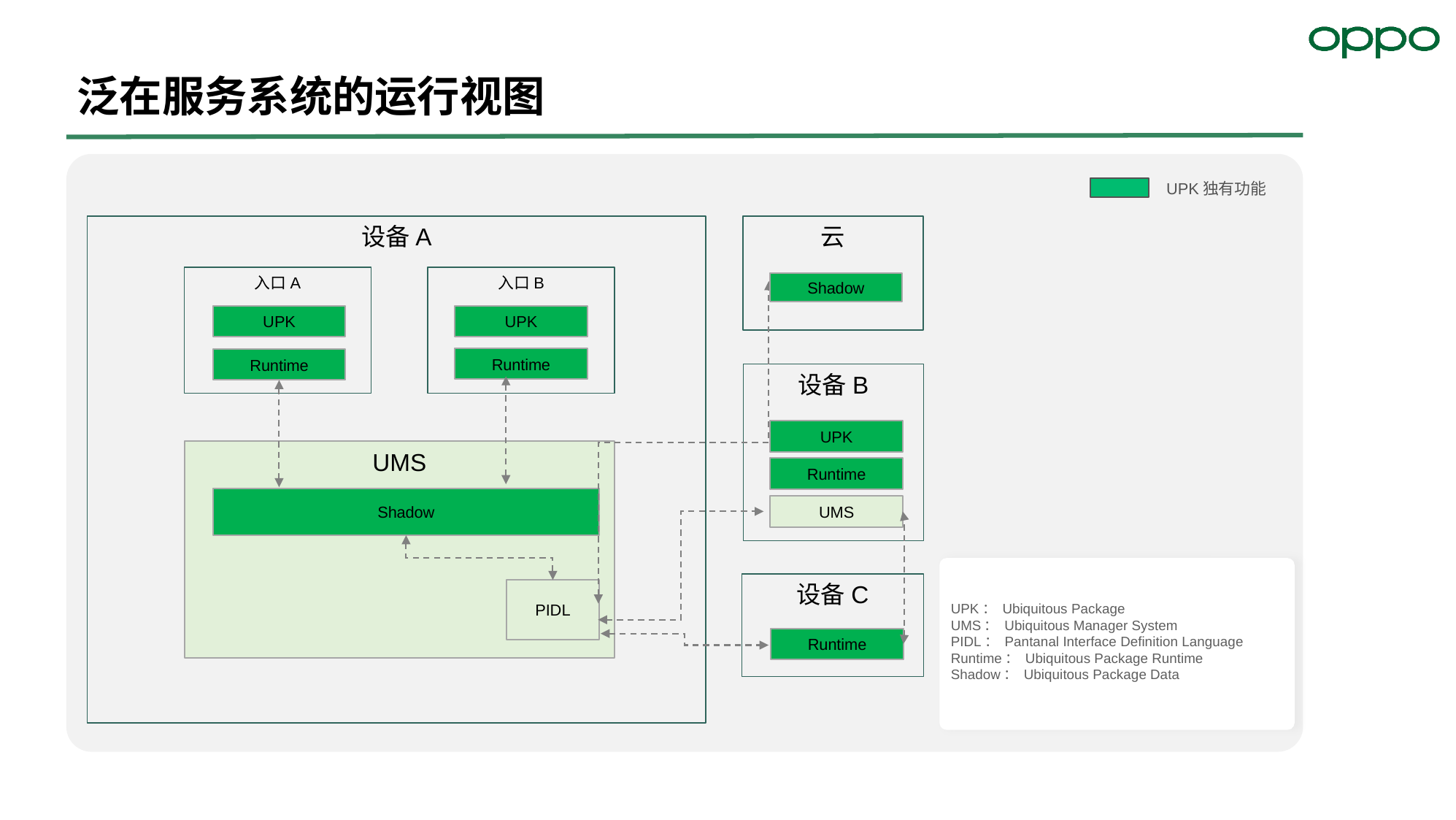

泛在服务系统的运行视图

UPK独有功能

设备A
云
入口A
入口B
Shadow
UPK
UPK
Runtime
Runtime
设备B
UPK
UMS
Runtime
Shadow
UMS

设备C
PIDL
UPK： Ubiquitous Package
UMS： Ubiquitous Manager System
PIDL： Pantanal Interface Definition Language
Runtime： Ubiquitous Package Runtime
Shadow： Ubiquitous Package Data
Runtime